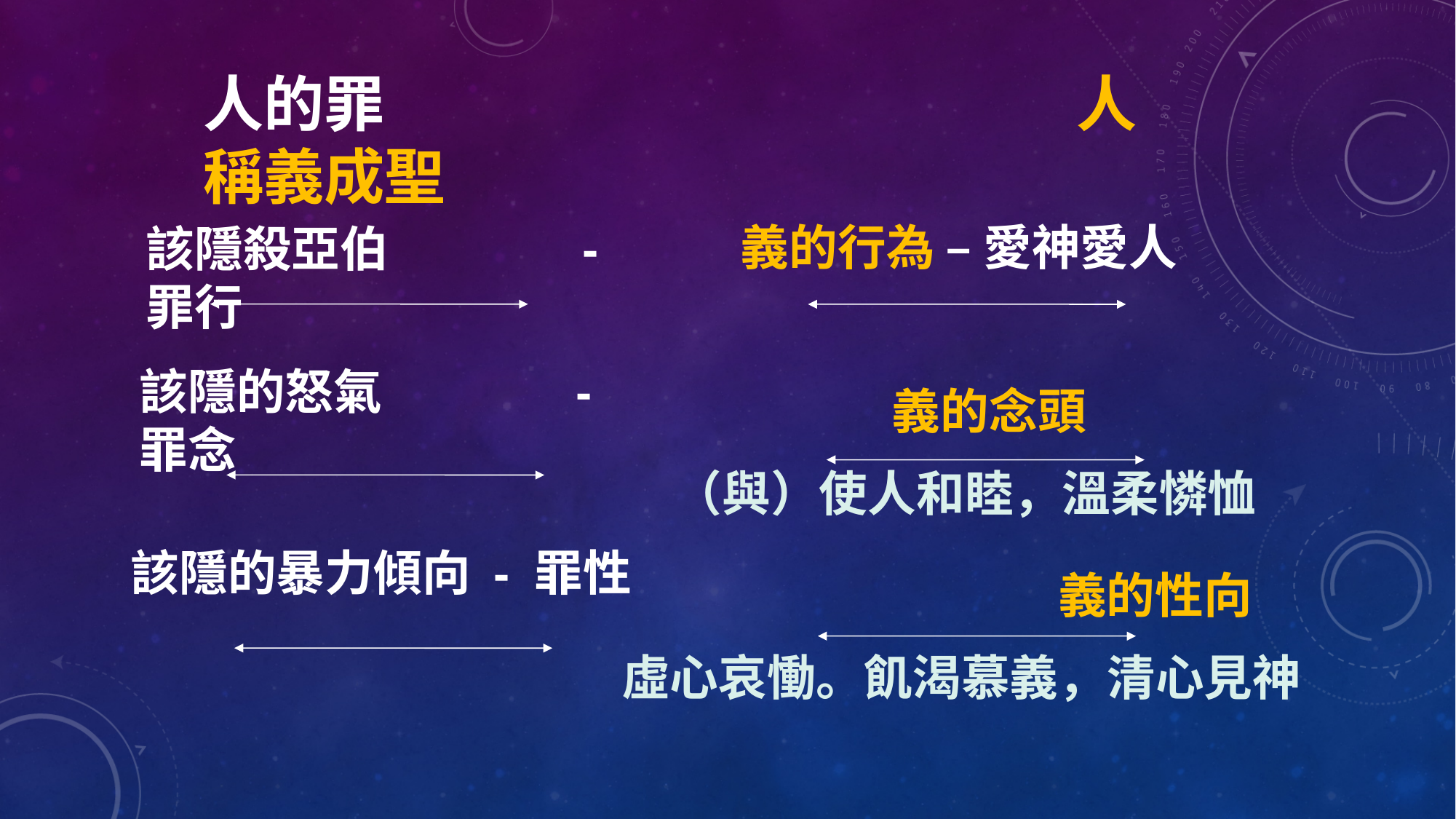

# 人的罪							人稱義成聖
義的行為 – 愛神愛人
該隱殺亞伯		-  罪行

該隱的怒氣		-	罪念
        		義的念頭
（與）使人和睦，溫柔憐恤

該隱的暴力傾向 - 罪性
				義的性向
虛心哀慟。飢渴慕義，清心見神